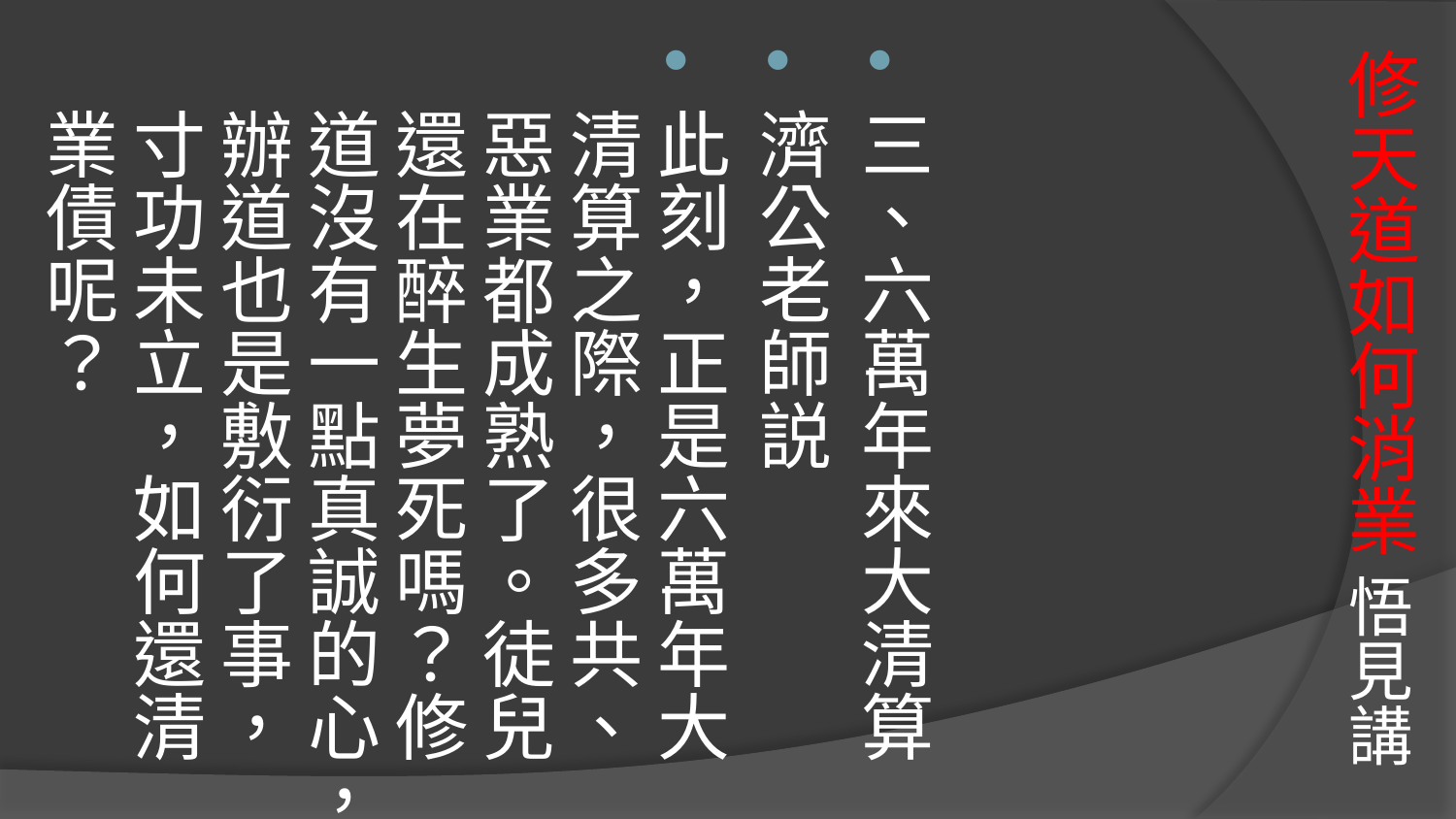

# 修天道如何消業 悟見講
三、六萬年來大清算
濟公老師説
此刻，正是六萬年大清算之際，很多共、惡業都成熟了。徒兒還在醉生夢死嗎？修道沒有一點真誠的心，辦道也是敷衍了事，寸功未立，如何還清業債呢？